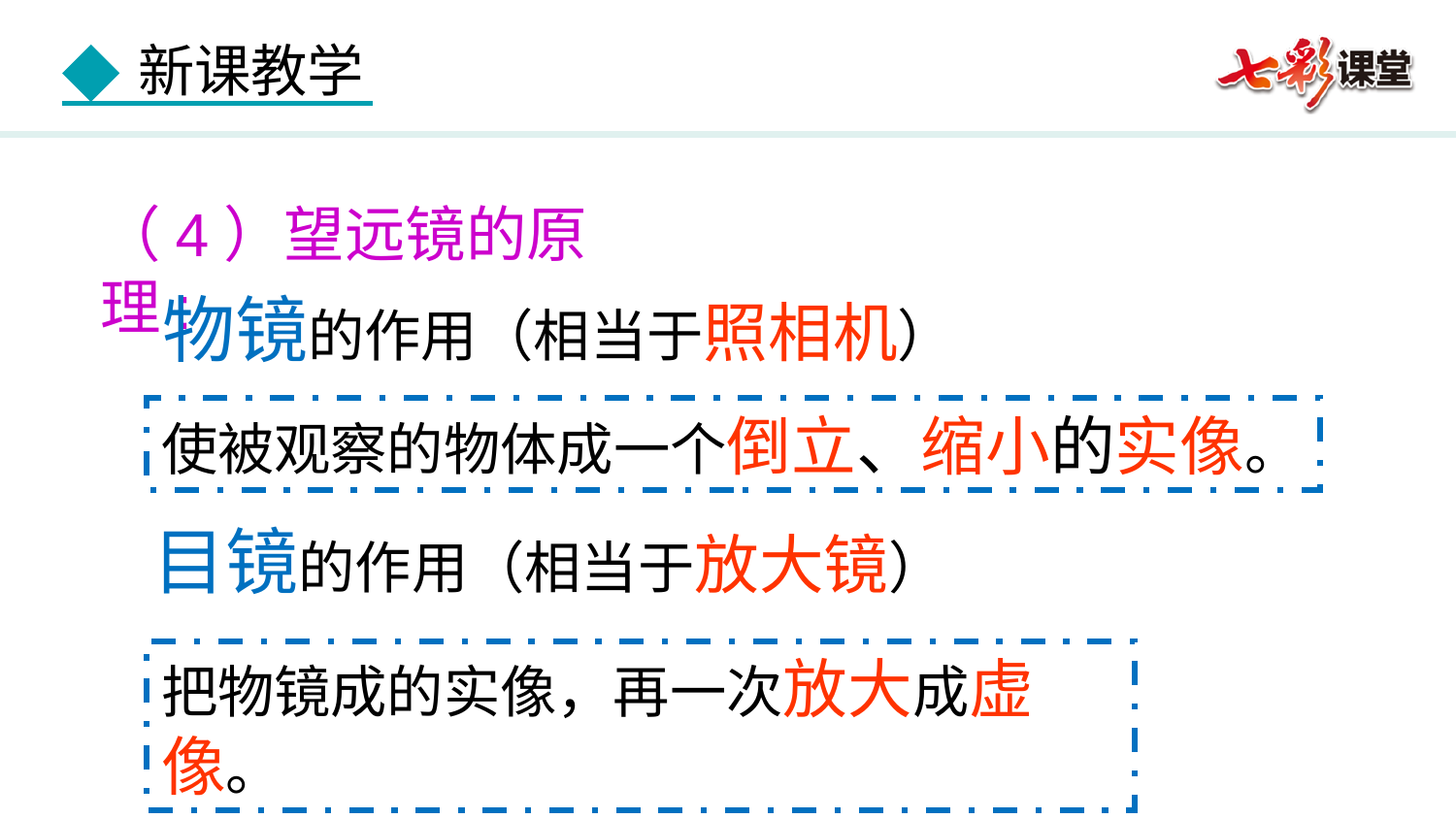

（4）望远镜的原理:
物镜的作用（相当于照相机）
使被观察的物体成一个倒立、缩小的实像。
目镜的作用（相当于放大镜）
把物镜成的实像，再一次放大成虚像。